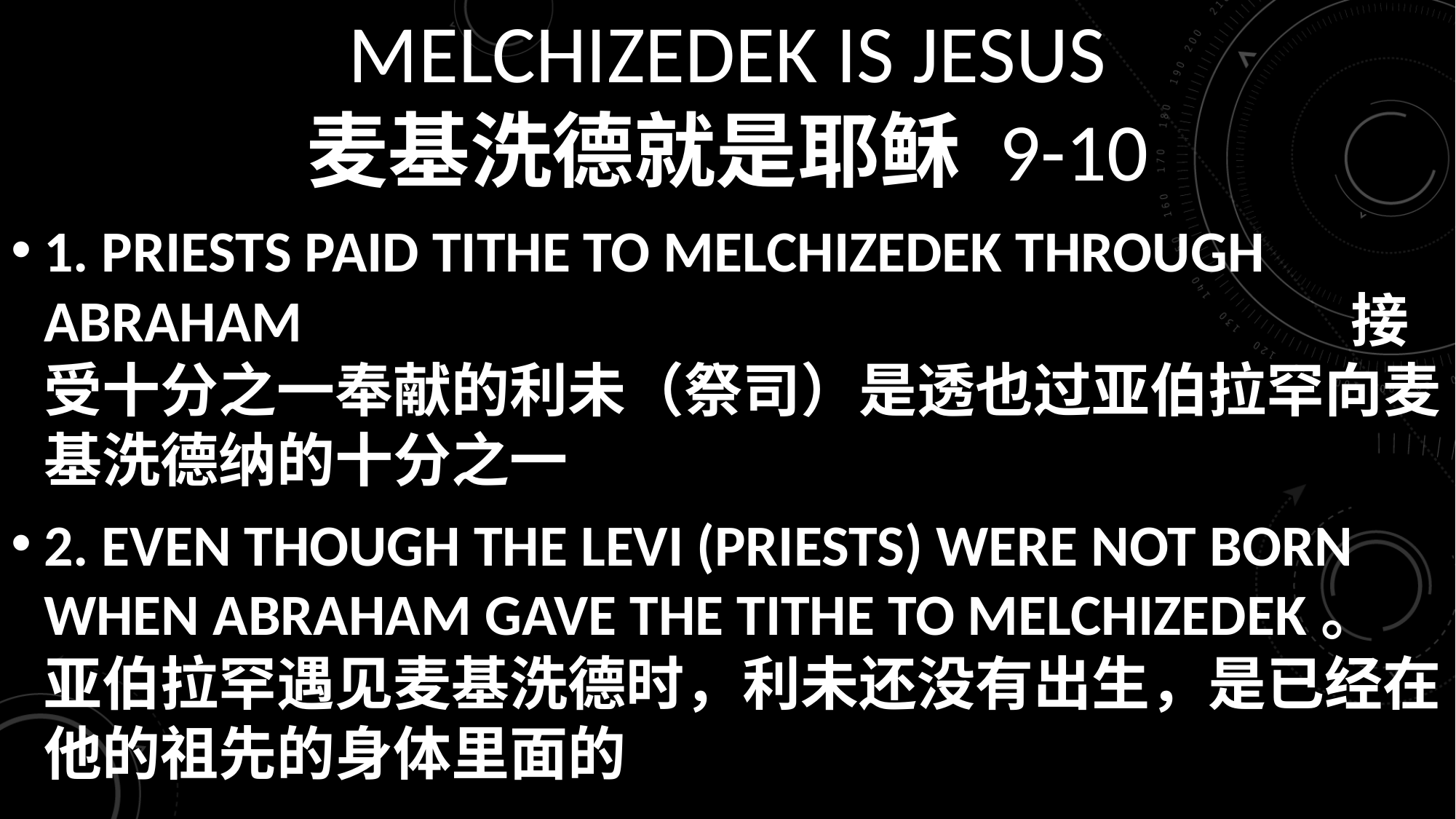

# Melchizedek is jesus 麦基洗德就是耶稣 9-10
1. PRIESTS PAID TITHE TO MELCHIZEDEK THROUGH ABRAHAM                                                                               接受十分之一奉献的利未（祭司）是透也过亚伯拉罕向麦基洗德纳的十分之一
2. EVEN THOUGH THE LEVI (PRIESTS) WERE NOT BORN WHEN ABRAHAM GAVE THE TITHE TO MELCHIZEDEK。   亚伯拉罕遇见麦基洗德时，利未还没有出生，是已经在他的祖先的身体里面的